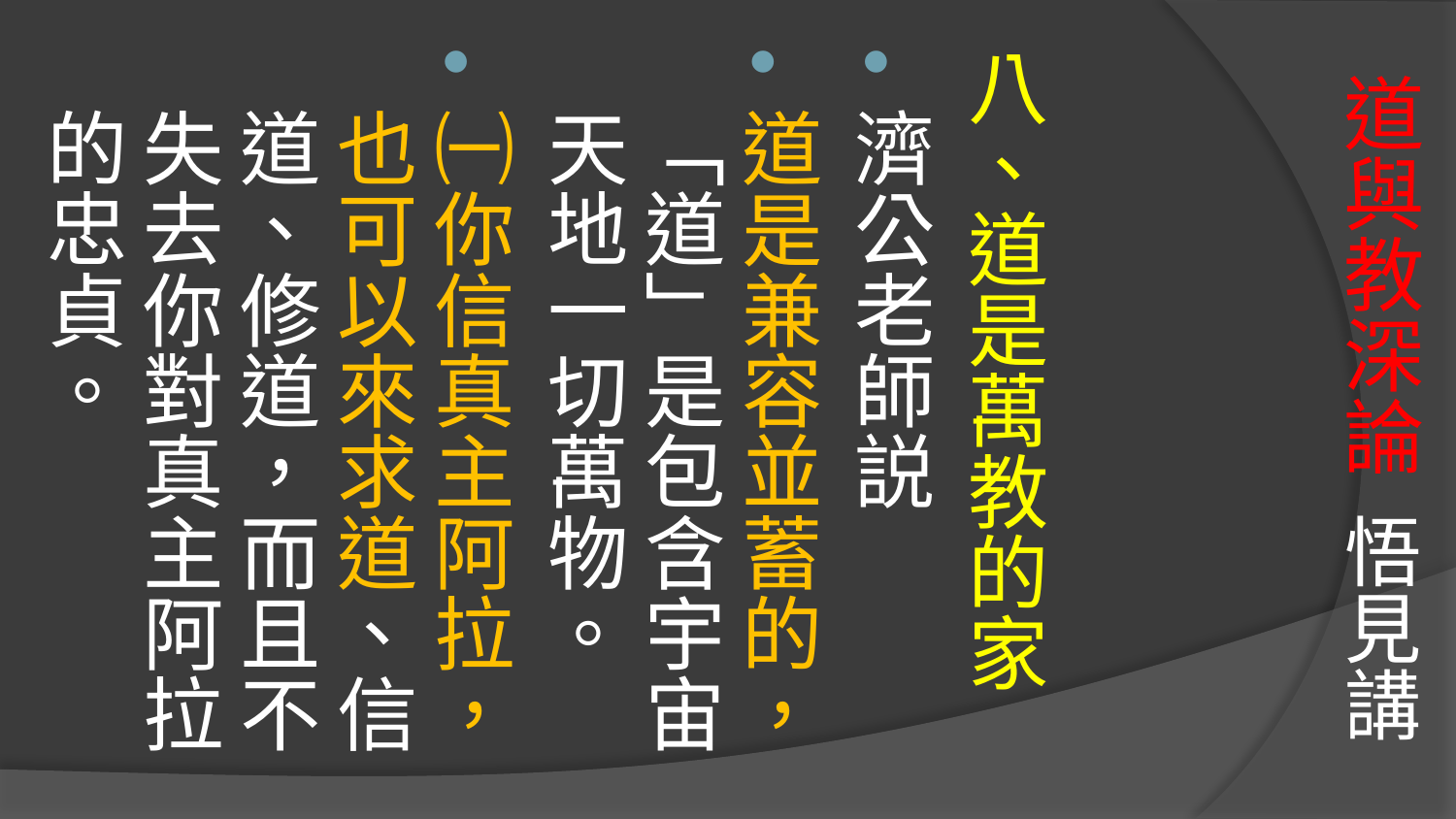

# 道與教深論  悟見講
八、道是萬教的家
濟公老師説
道是兼容並蓄的，「道」是包含宇宙天地一切萬物。
㈠你信真主阿拉，也可以來求道、信道、修道，而且不失去你對真主阿拉的忠貞。